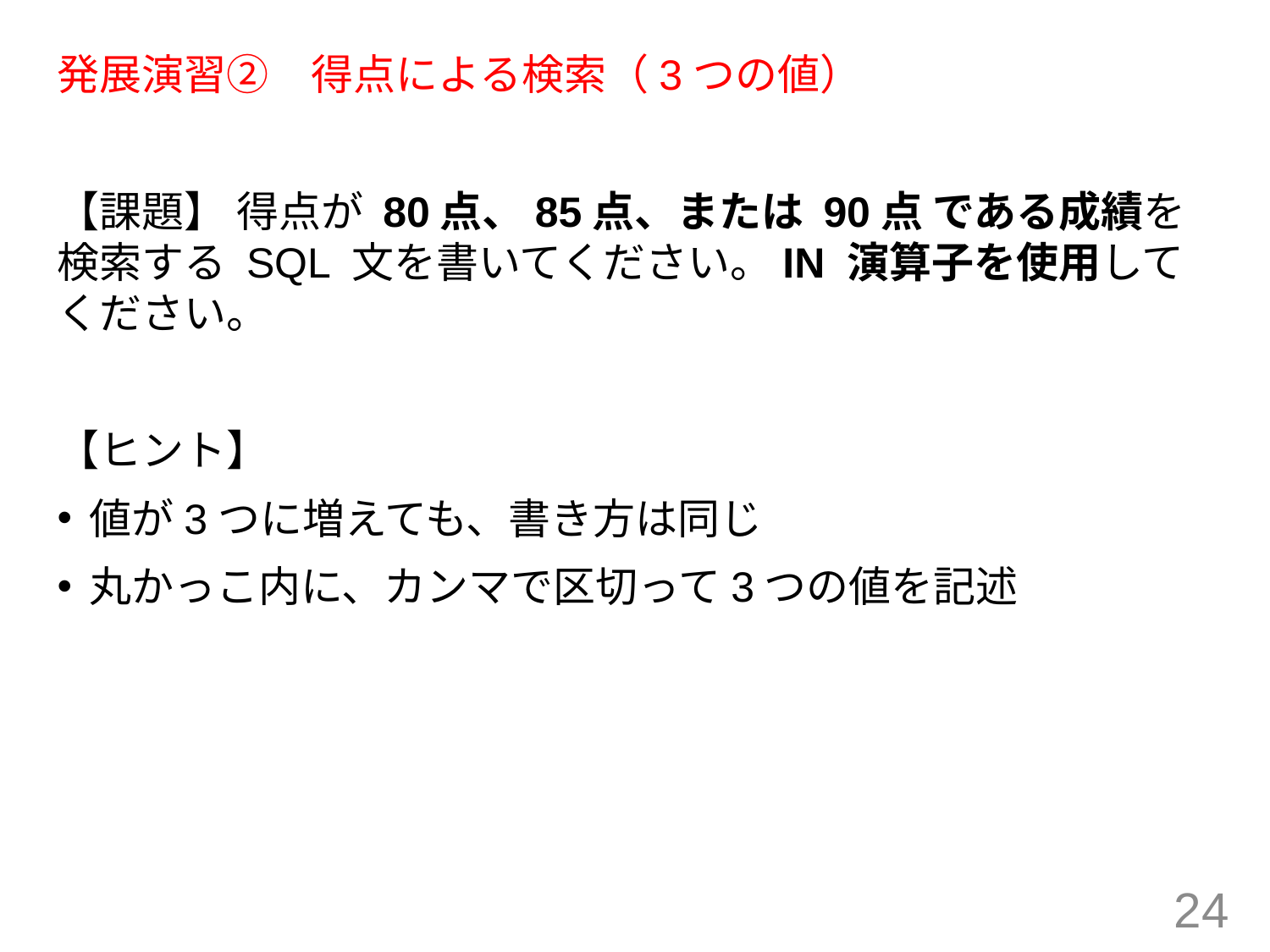

発展演習②　得点による検索（3つの値）

【課題】 得点が 80点、85点、または 90点 である成績を検索する SQL 文を書いてください。IN 演算子を使用してください。

【ヒント】
値が3つに増えても、書き方は同じ
丸かっこ内に、カンマで区切って3つの値を記述
24